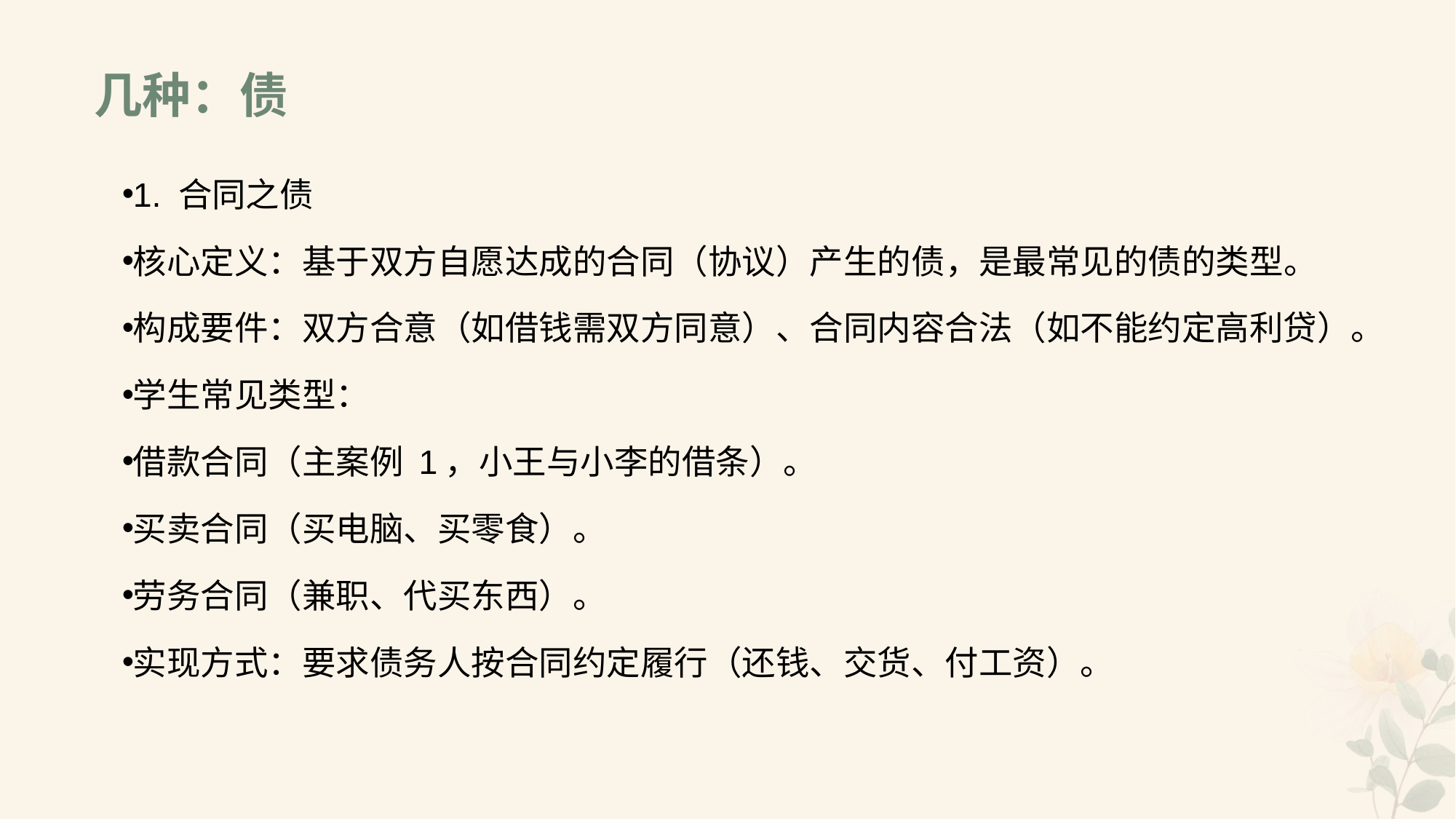

# 几种：债
1. 合同之债
核心定义：基于双方自愿达成的合同（协议）产生的债，是最常见的债的类型。
构成要件：双方合意（如借钱需双方同意）、合同内容合法（如不能约定高利贷）。
学生常见类型：
借款合同（主案例 1，小王与小李的借条）。
买卖合同（买电脑、买零食）。
劳务合同（兼职、代买东西）。
实现方式：要求债务人按合同约定履行（还钱、交货、付工资）。